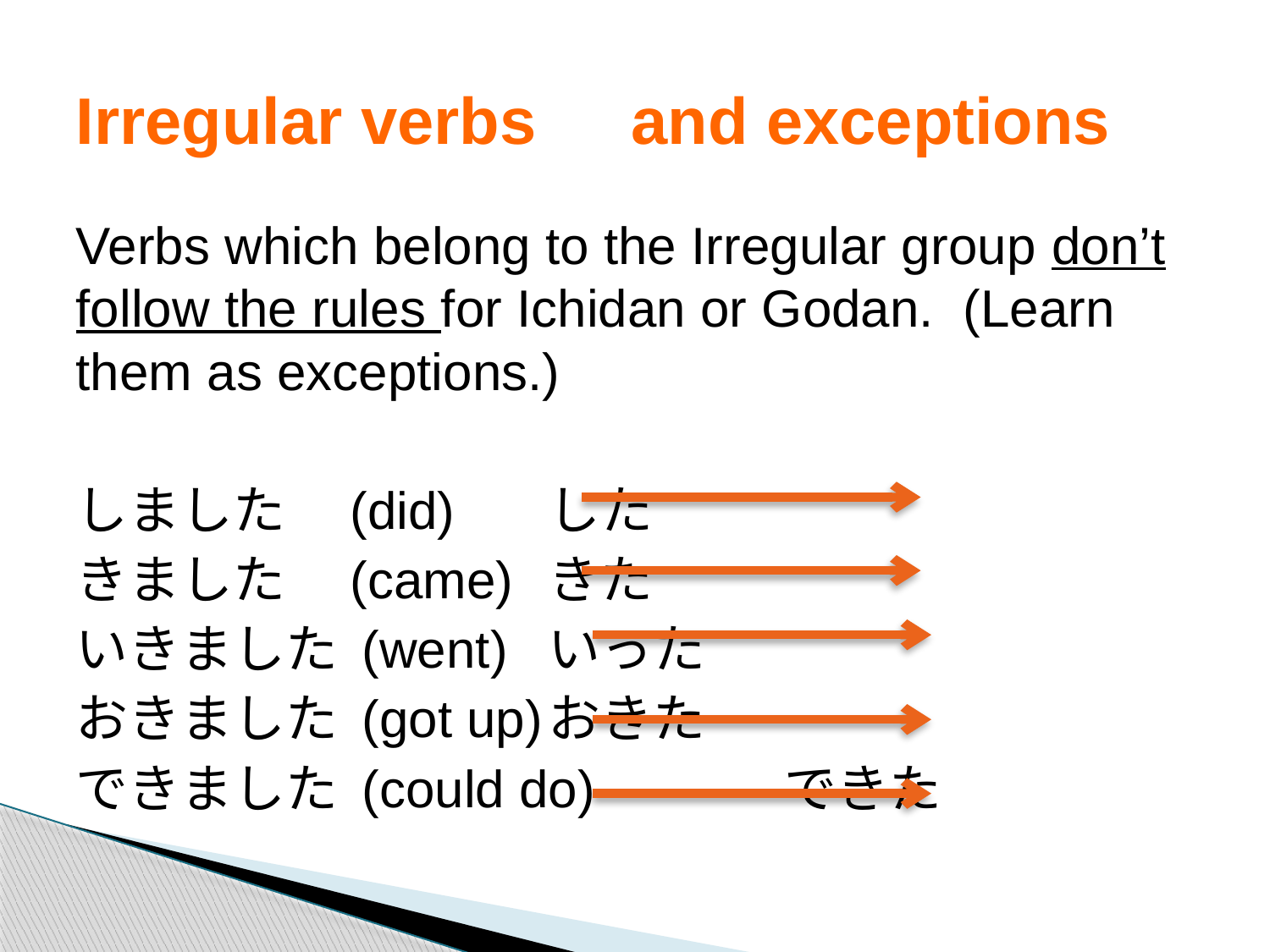

# Irregular verbs　and exceptions
Verbs which belong to the Irregular group don’t follow the rules for Ichidan or Godan.  (Learn them as exceptions.)

しました　(did)					した
きました　(came)				きた
いきました (went)				いった
おきました (got up)				おきた
できました (could do)				できた